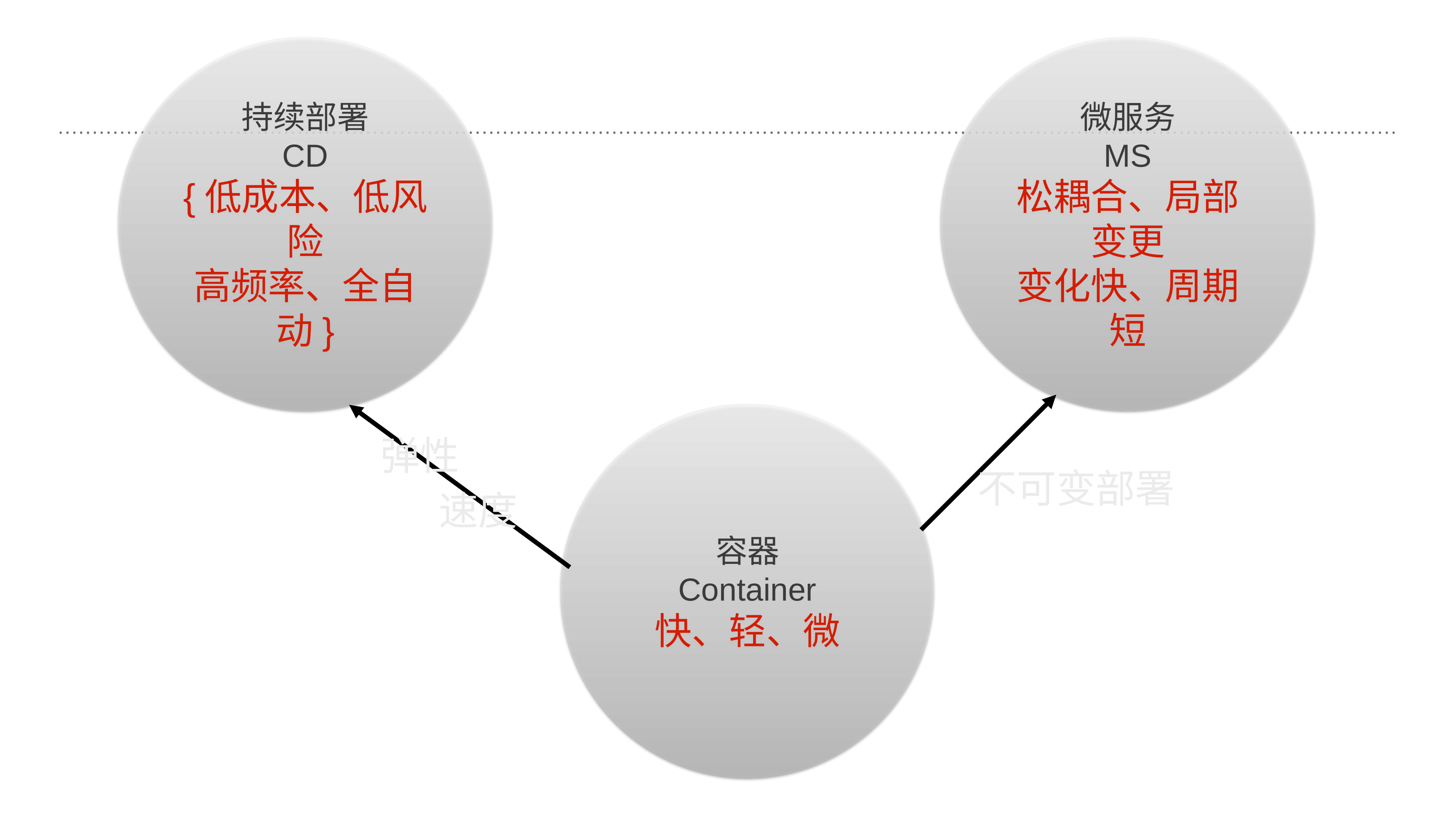

持续部署
CD
{低成本、低风险
高频率、全自动}
微服务
MS
松耦合、局部变更
变化快、周期短
#

容器
Container
快、轻、微

弹性
不可变部署
速度